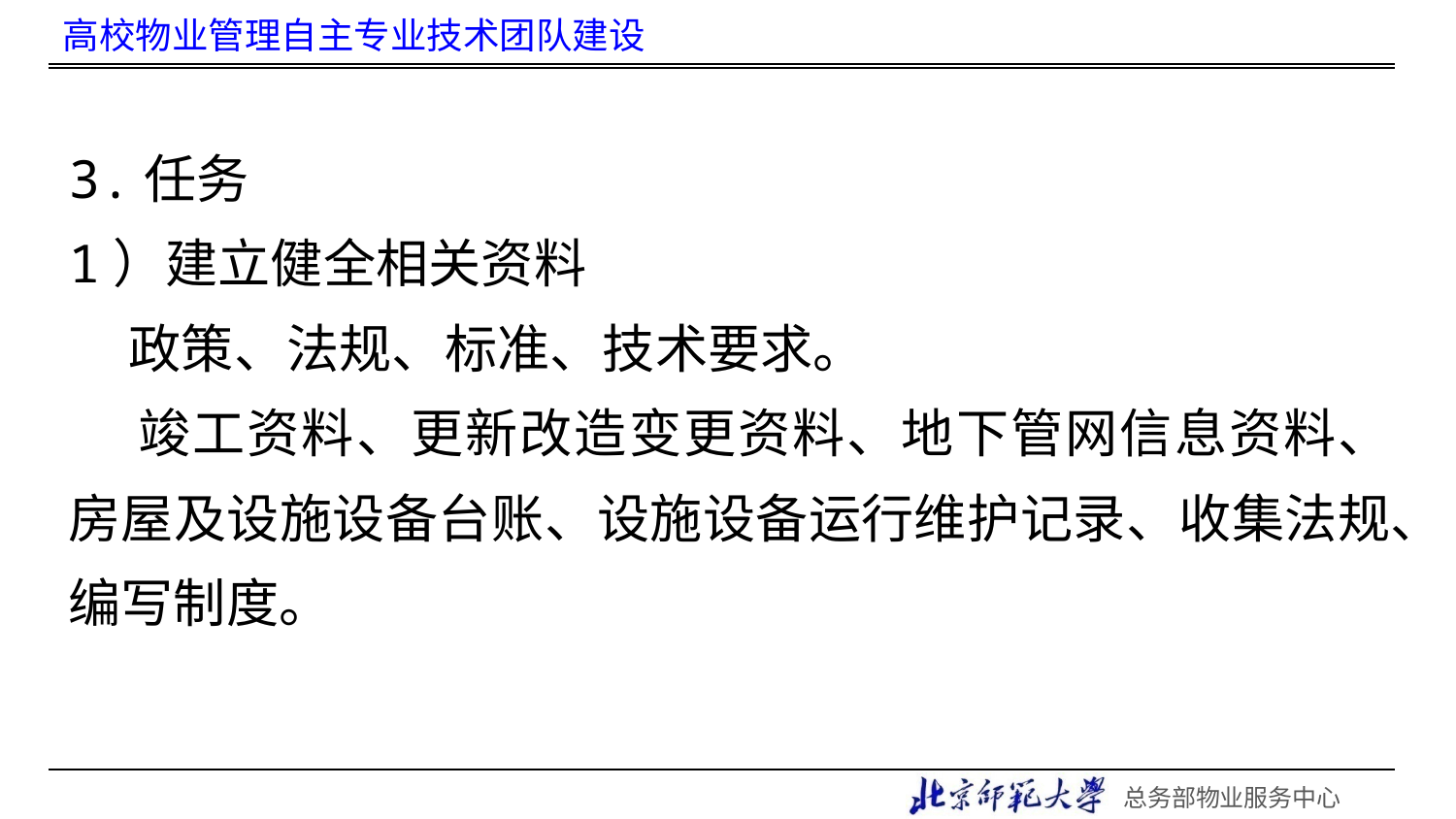

3.任务
1）建立健全相关资料
    政策、法规、标准、技术要求。
    竣工资料、更新改造变更资料、地下管网信息资料、房屋及设施设备台账、设施设备运行维护记录、收集法规、编写制度。